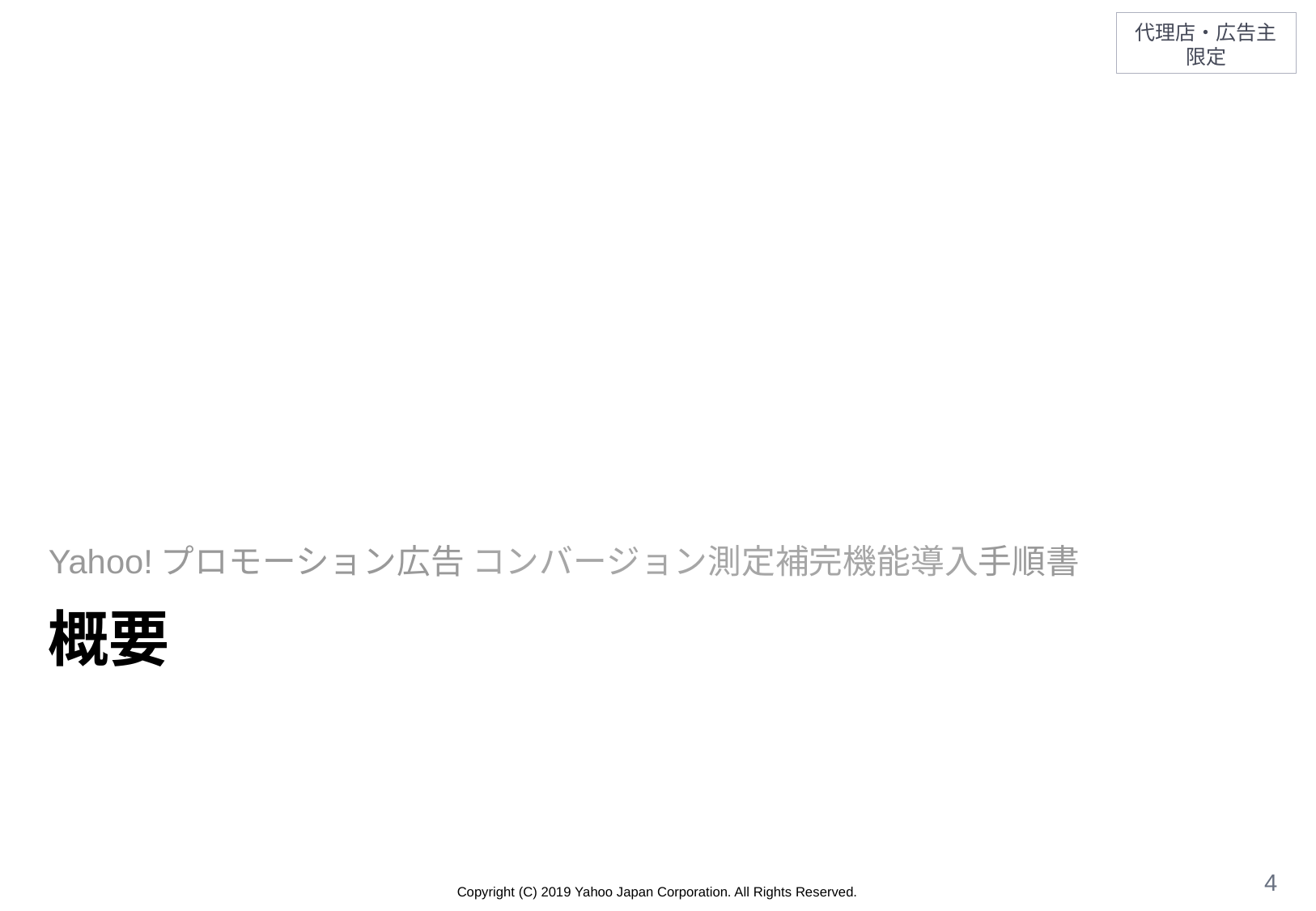

Yahoo!プロモーション広告 コンバージョン測定補完機能導入手順書
# 概要
4
Copyright (C) 2019 Yahoo Japan Corporation. All Rights Reserved.